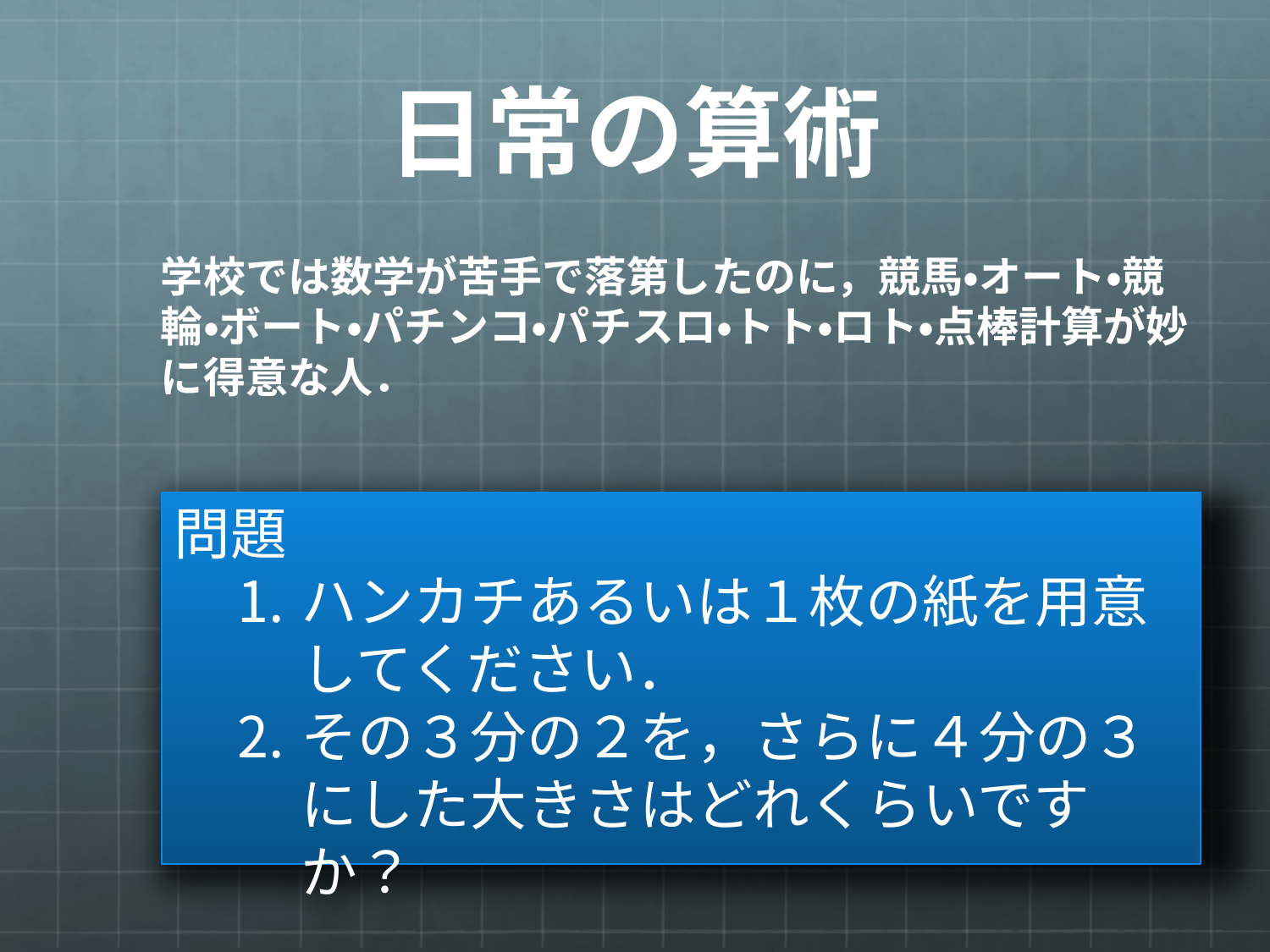

# 日常の算術
学校では数学が苦手で落第したのに，競馬・オート・競輪・ボート・パチンコ・パチスロ・トト・ロト・点棒計算が妙に得意な人．
問題
ハンカチあるいは１枚の紙を用意してください．
その３分の２を，さらに４分の３にした大きさはどれくらいですか？